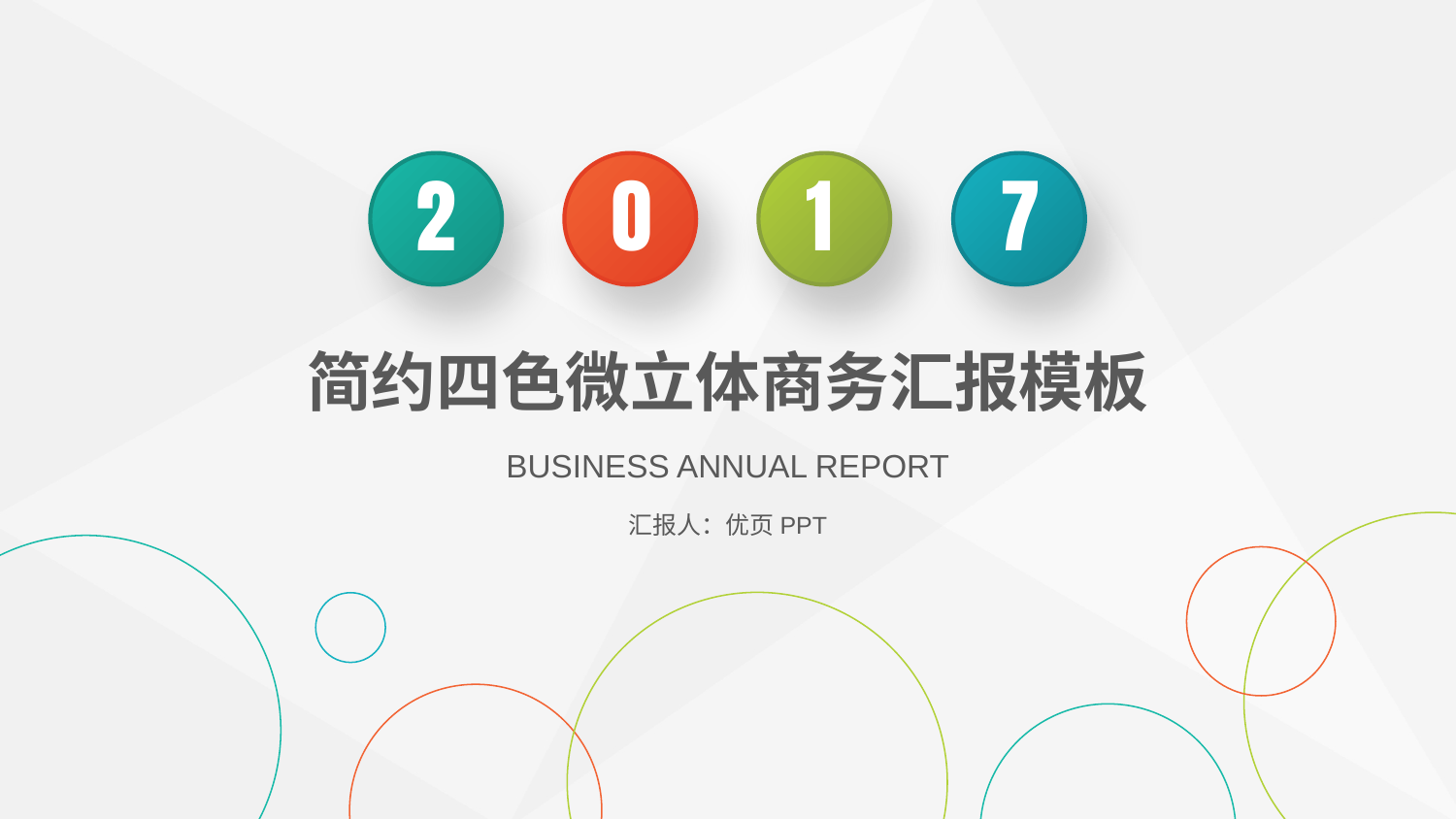

2
0
1
7
简约四色微立体商务汇报模板
BUSINESS ANNUAL REPORT
汇报人：优页PPT